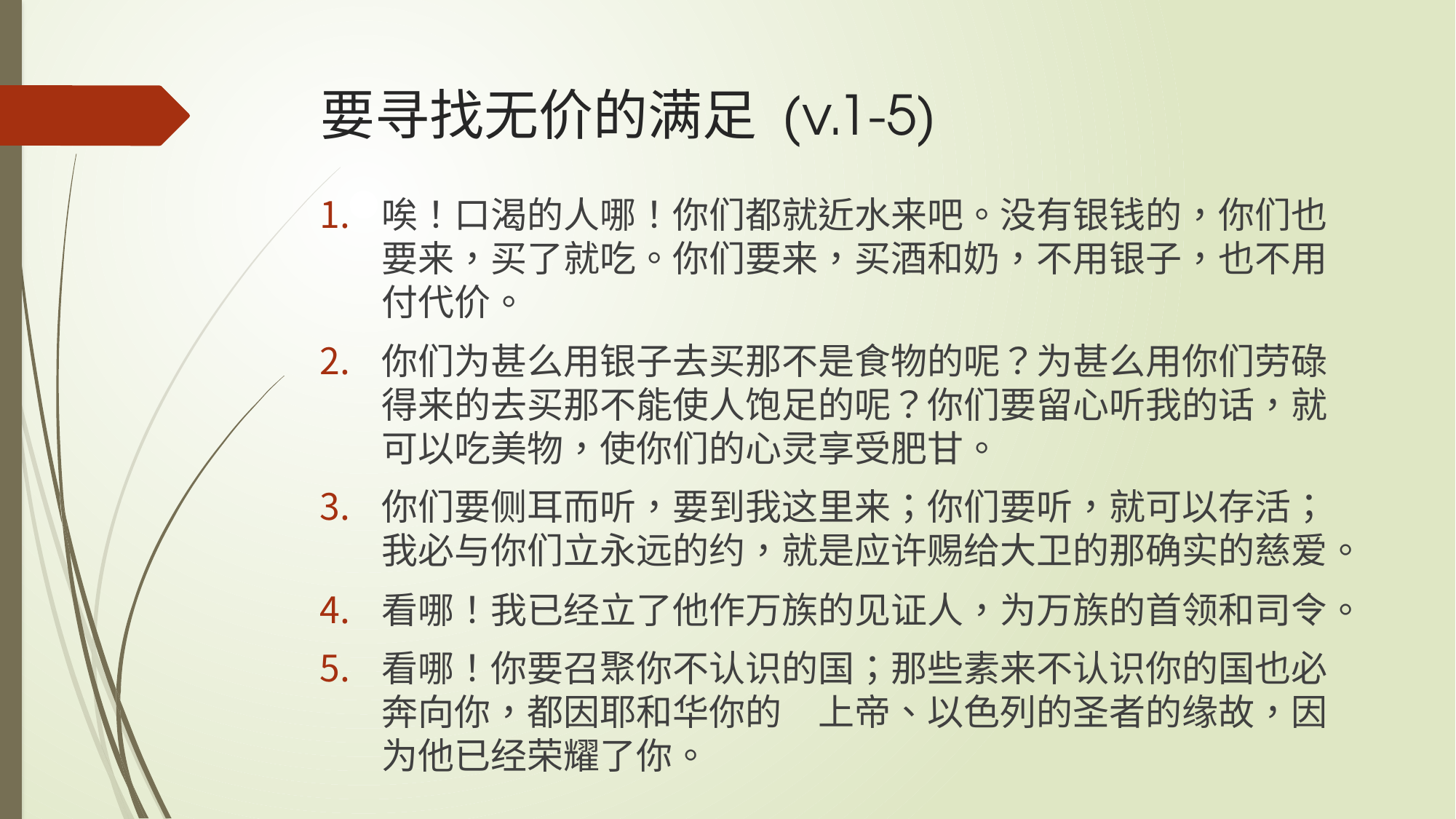

# 要寻找无价的满足 (v.1-5)
唉！口渴的人哪！你们都就近水来吧。没有银钱的，你们也要来，买了就吃。你们要来，买酒和奶，不用银子，也不用付代价。
你们为甚么用银子去买那不是食物的呢？为甚么用你们劳碌得来的去买那不能使人饱足的呢？你们要留心听我的话，就可以吃美物，使你们的心灵享受肥甘。
你们要侧耳而听，要到我这里来；你们要听，就可以存活；我必与你们立永远的约，就是应许赐给大卫的那确实的慈爱。
看哪！我已经立了他作万族的见证人，为万族的首领和司令。
看哪！你要召聚你不认识的国；那些素来不认识你的国也必奔向你，都因耶和华你的　上帝、以色列的圣者的缘故，因为他已经荣耀了你。